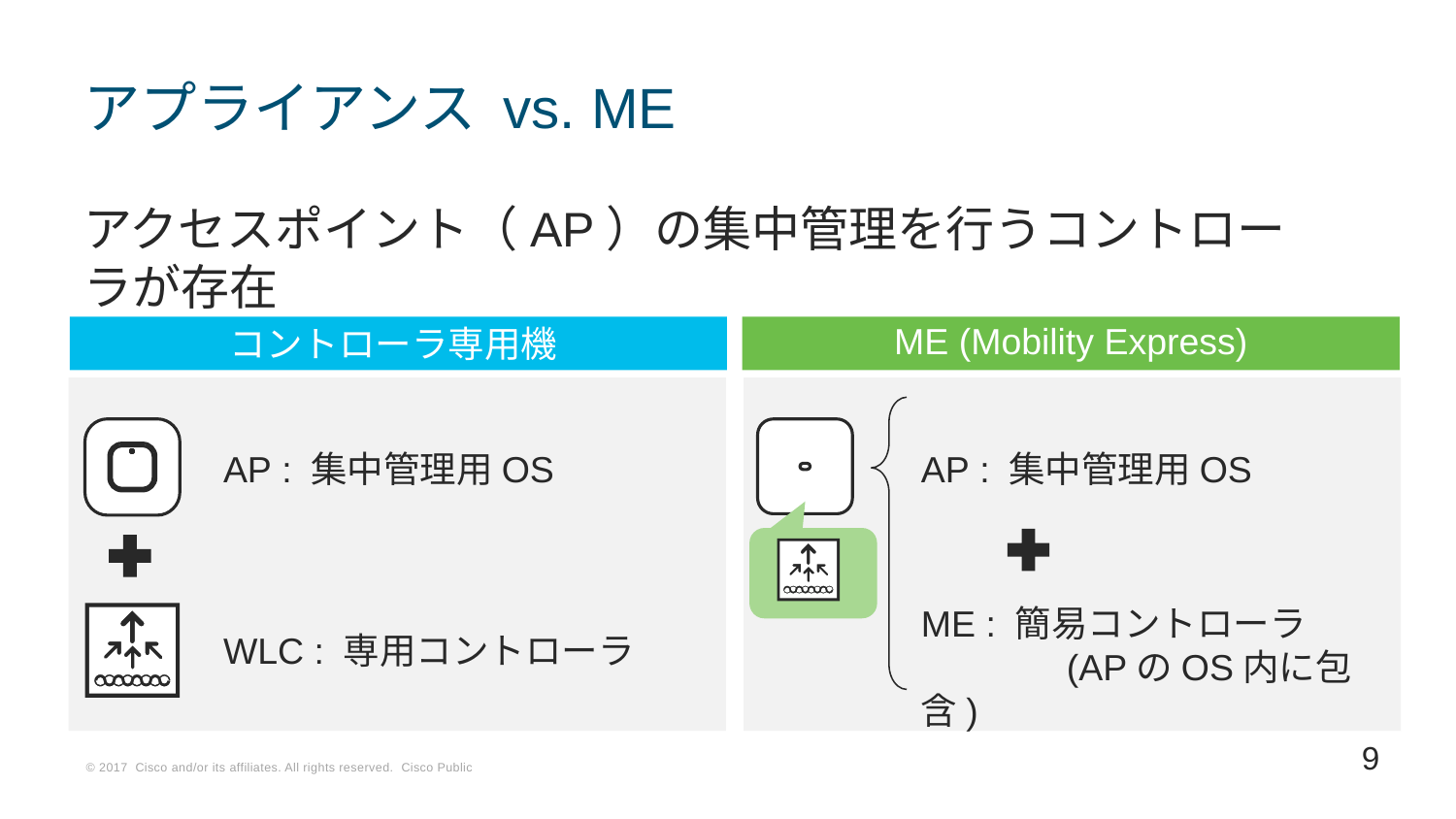

# アプライアンス vs. ME
アクセスポイント（AP）の集中管理を行うコントローラが存在
コントローラ専用機
ME (Mobility Express)

AP : 集中管理用OS
AP : 集中管理用OS

ME : 簡易コントローラ
	(APのOS内に包含)

WLC : 専用コントローラ